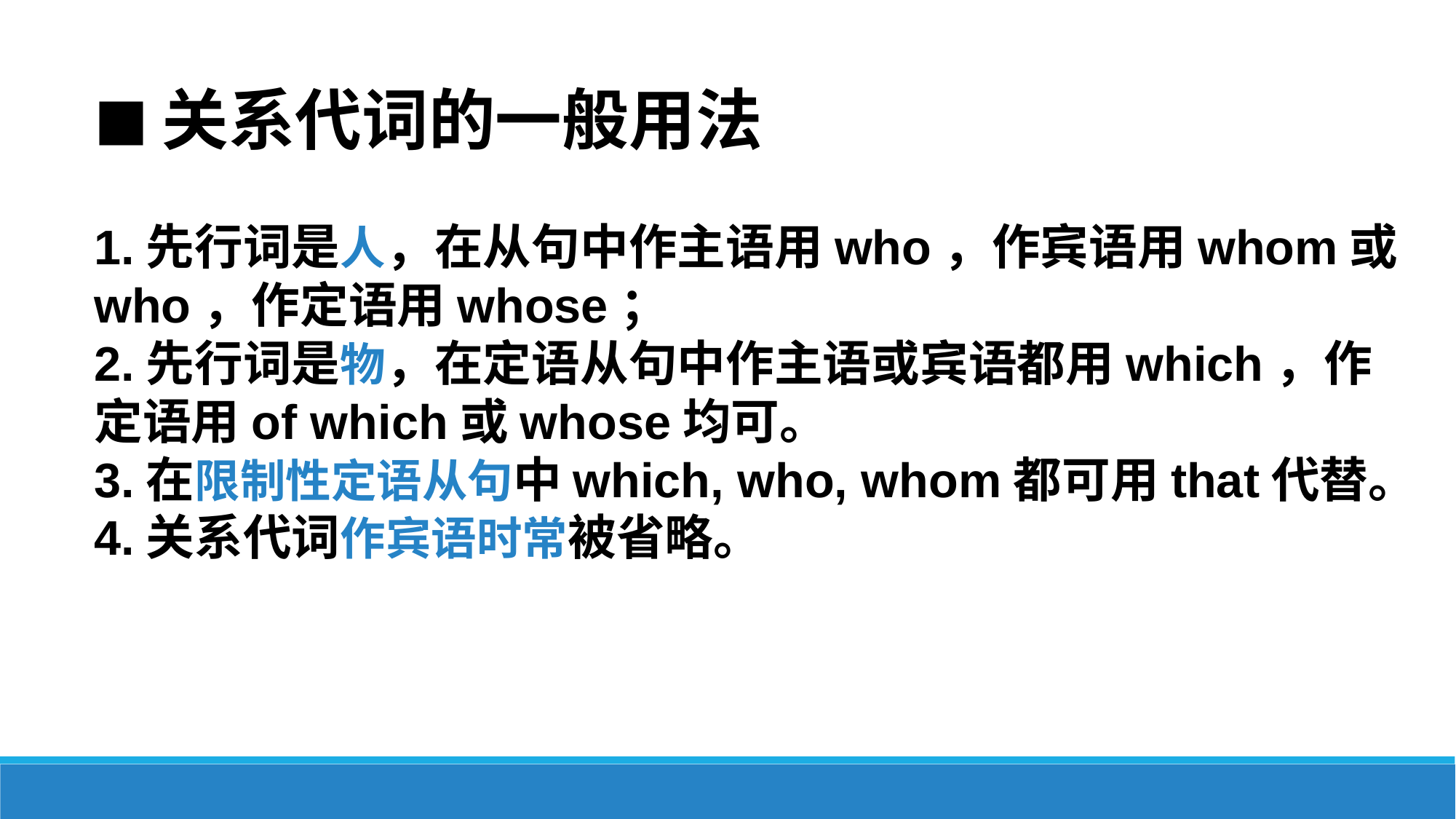

■关系代词的一般用法

1.先行词是人，在从句中作主语用who，作宾语用whom或who，作定语用whose；
2.先行词是物，在定语从句中作主语或宾语都用which，作定语用of which或whose均可。
3.在限制性定语从句中which, who, whom都可用that代替。
4.关系代词作宾语时常被省略。